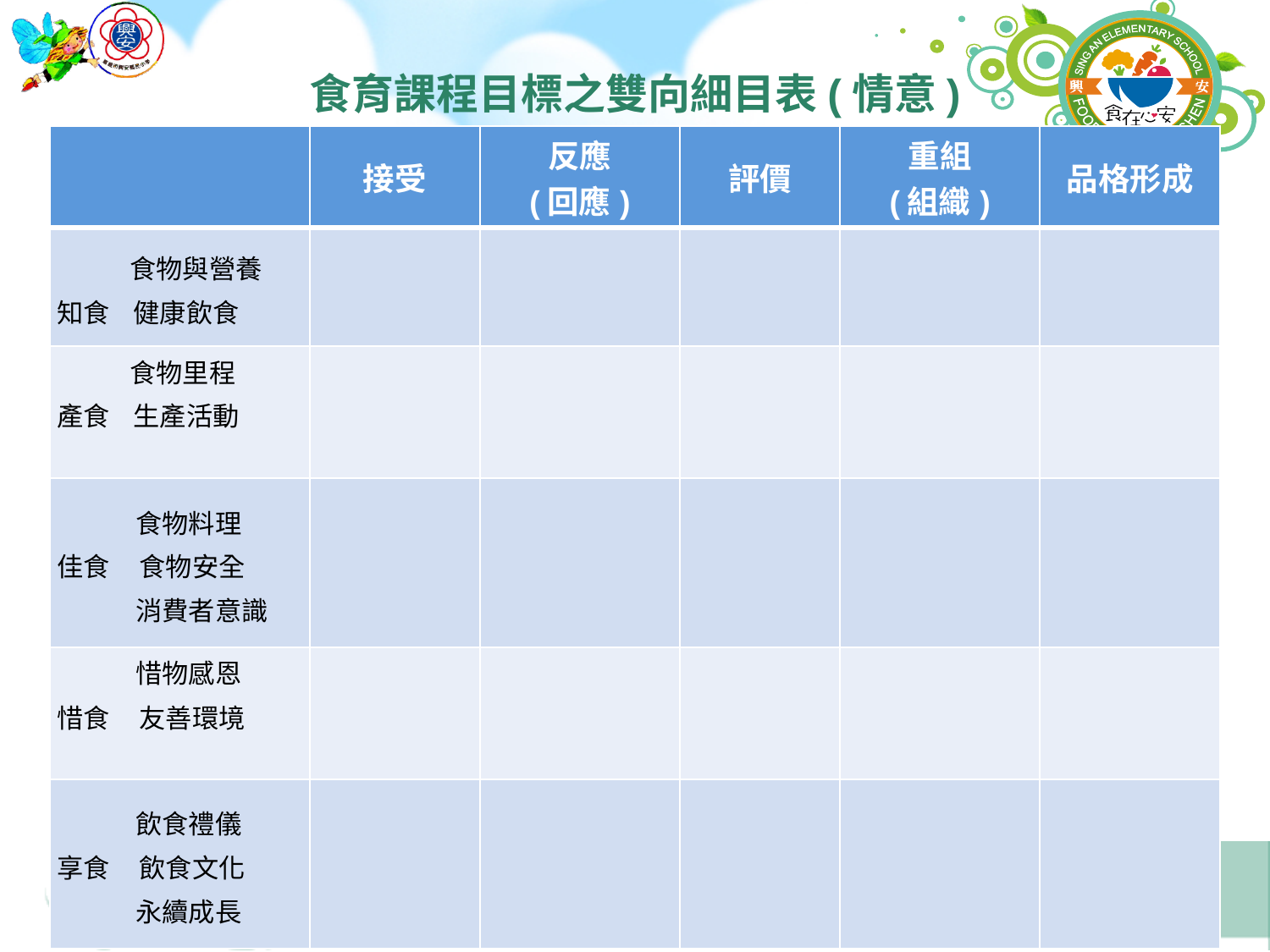

# 食育課程目標之雙向細目表(情意)
|  | 接受 | 反應 (回應) | 評價 | 重組 (組織) | 品格形成 |
| --- | --- | --- | --- | --- | --- |
| 食物與營養 知食 健康飲食 |  |  |  |  |  |
| 食物里程 產食 生產活動 |  |  |  |  |  |
| 食物料理 佳食 食物安全 消費者意識 |  |  |  |  |  |
| 惜物感恩 惜食 友善環境 |  |  |  |  |  |
| 飲食禮儀 享食 飲食文化 永續成長 |  |  |  |  |  |